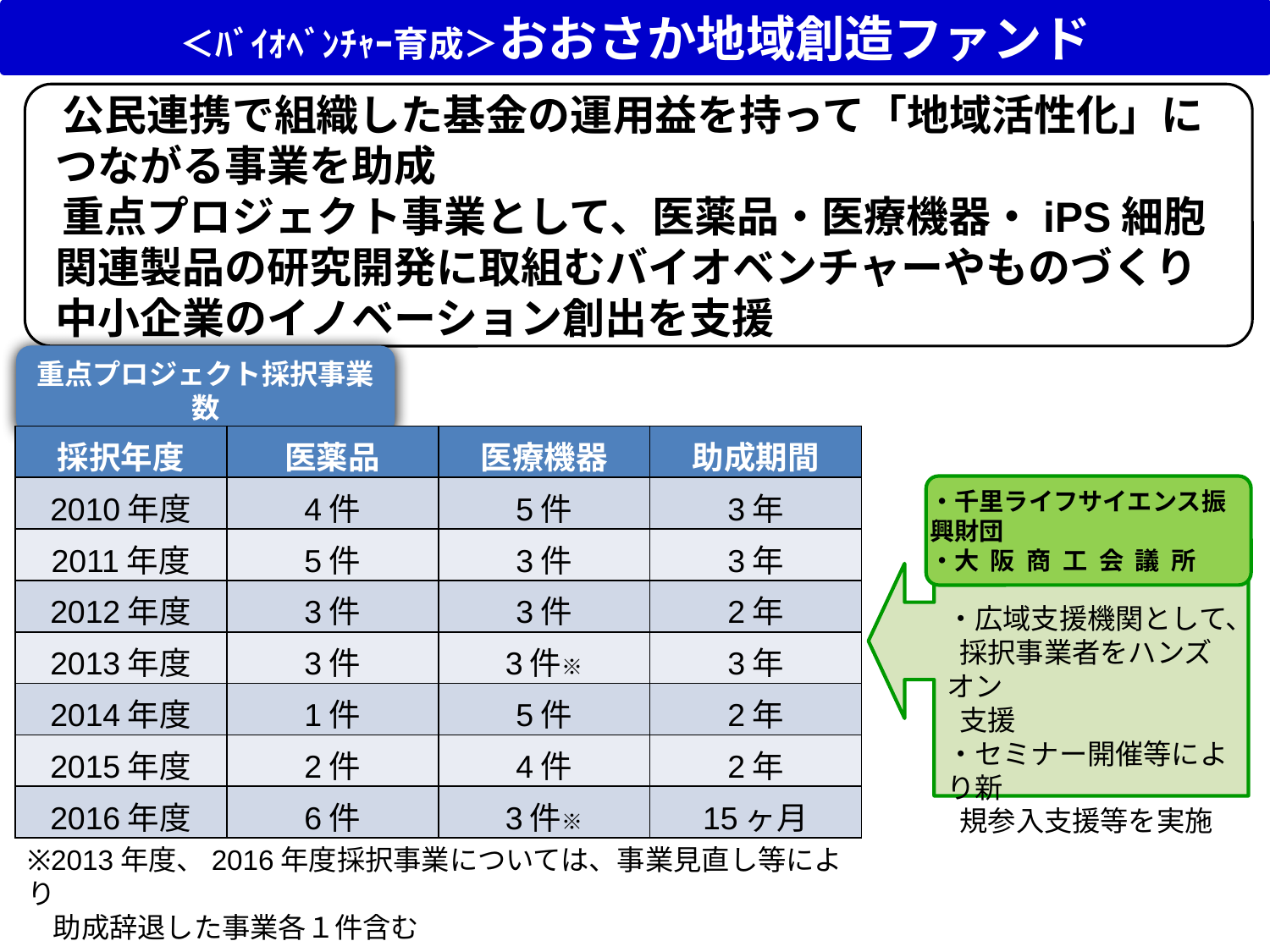

＜ﾊﾞｲｵﾍﾞﾝﾁｬｰ育成＞おおさか地域創造ファンド
 公民連携で組織した基金の運用益を持って「地域活性化」につながる事業を助成
 重点プロジェクト事業として、医薬品・医療機器・iPS細胞関連製品の研究開発に取組むバイオベンチャーやものづくり中小企業のイノベーション創出を支援
重点プロジェクト採択事業数
| 採択年度 | 医薬品 | 医療機器 | 助成期間 |
| --- | --- | --- | --- |
| 2010年度 | 4件 | 5件 | 3年 |
| 2011年度 | 5件 | 3件 | 3年 |
| 2012年度 | 3件 | 3件 | 2年 |
| 2013年度 | 3件 | 3件※ | 3年 |
| 2014年度 | 1件 | 5件 | 2年 |
| 2015年度 | 2件 | 4件 | 2年 |
| 2016年度 | 6件 | 3件※ | 15ヶ月 |
・千里ライフサイエンス振興財団
・大  阪  商  工  会  議  所
・広域支援機関として、
 採択事業者をハンズオン
 支援
・セミナー開催等により新
 規参入支援等を実施

※2013年度、2016年度採択事業については、事業見直し等により
   助成辞退した事業各１件含む